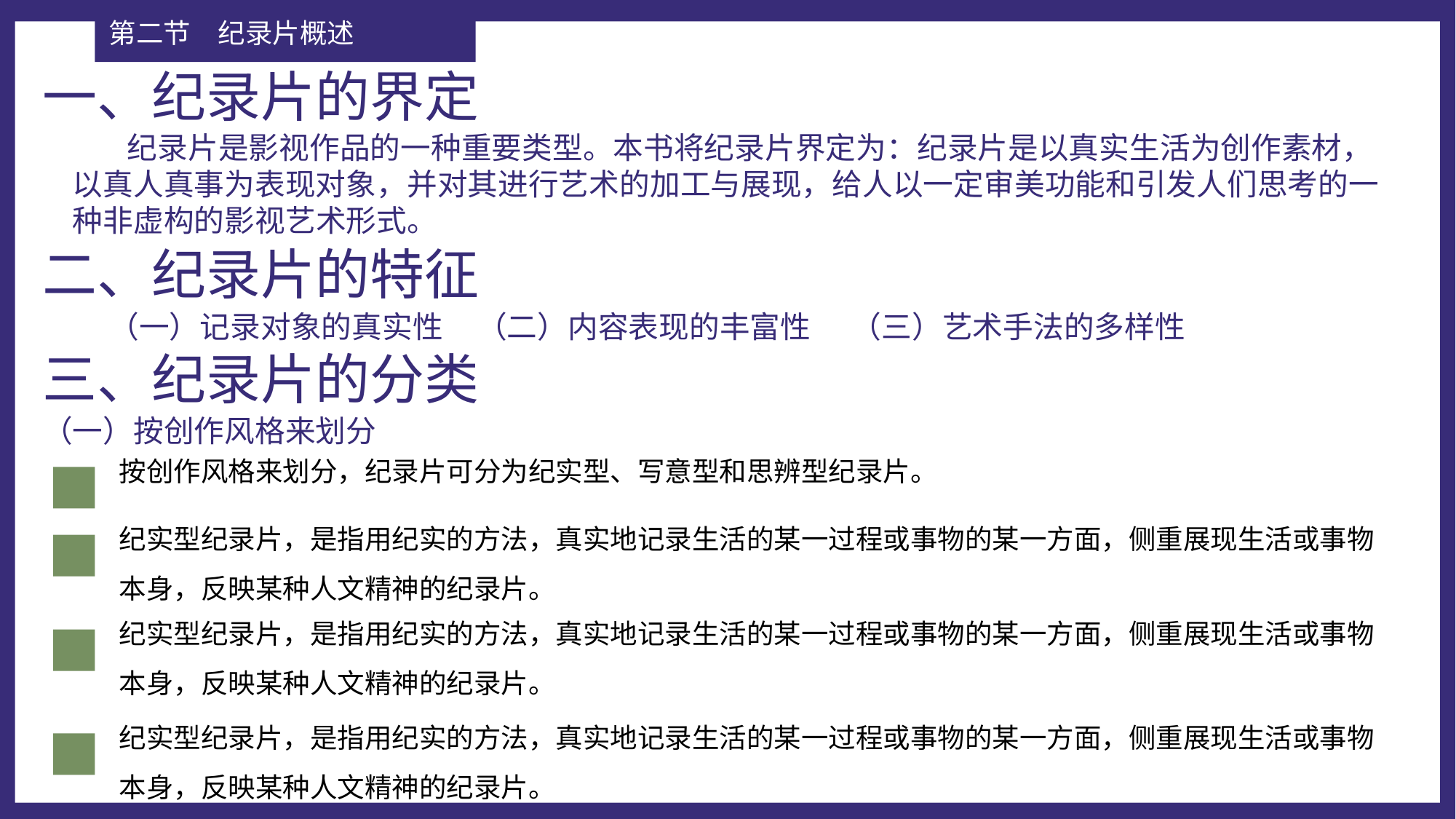

第二节	纪录片概述
一、纪录片的界定
       纪录片是影视作品的一种重要类型。本书将纪录片界定为：纪录片是以真实生活为创作素材，以真人真事为表现对象，并对其进行艺术的加工与展现，给人以一定审美功能和引发人们思考的一种非虚构的影视艺术形式。
二、纪录片的特征
（一）记录对象的真实性     （二）内容表现的丰富性      （三）艺术手法的多样性
三、纪录片的分类
（一）按创作风格来划分
按创作风格来划分，纪录片可分为纪实型、写意型和思辨型纪录片。

纪实型纪录片，是指用纪实的方法，真实地记录生活的某一过程或事物的某一方面，侧重展现生活或事物本身，反映某种人文精神的纪录片。

纪实型纪录片，是指用纪实的方法，真实地记录生活的某一过程或事物的某一方面，侧重展现生活或事物本身，反映某种人文精神的纪录片。

纪实型纪录片，是指用纪实的方法，真实地记录生活的某一过程或事物的某一方面，侧重展现生活或事物本身，反映某种人文精神的纪录片。